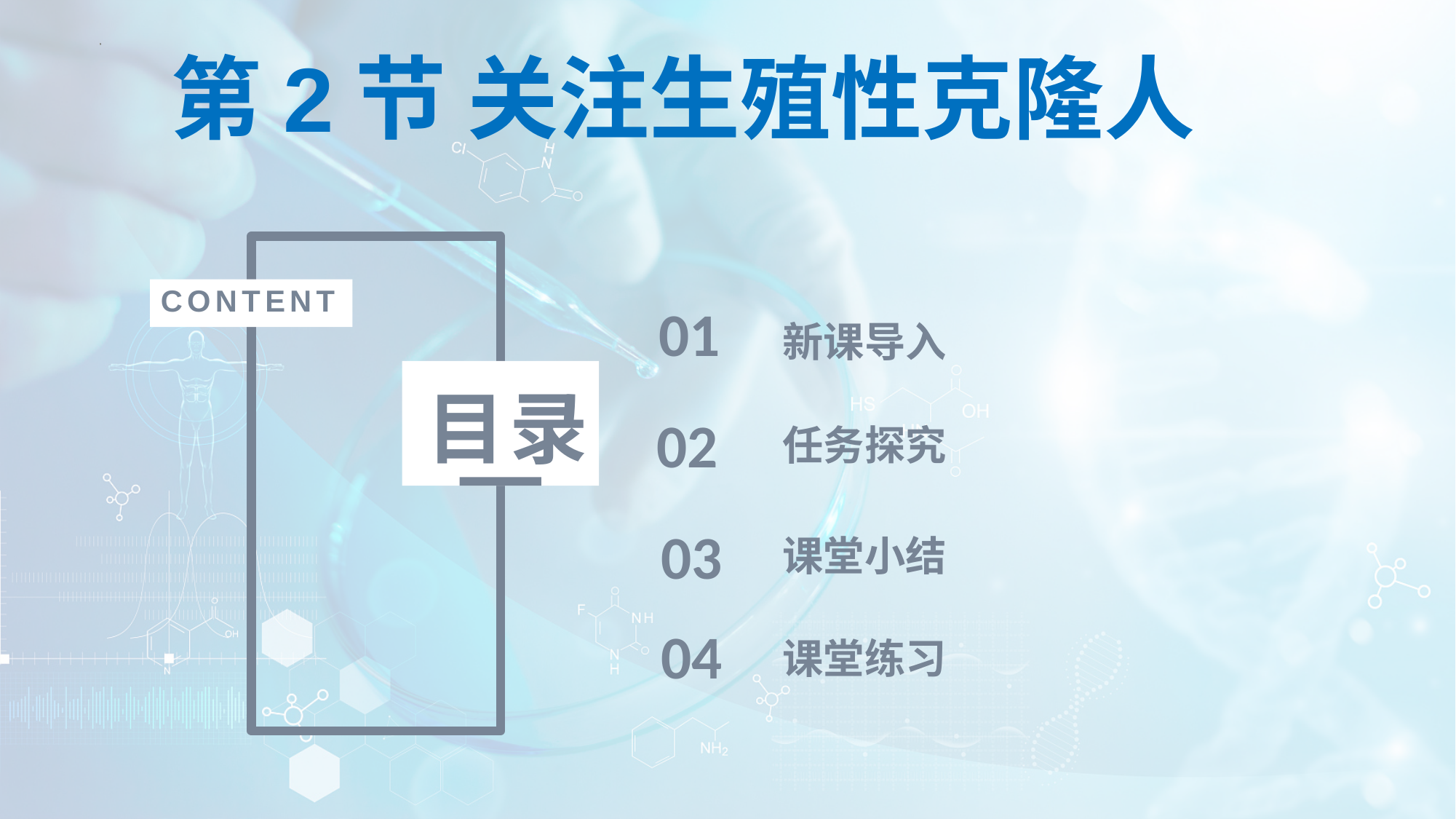

第2节 关注生殖性克隆人

CONTENT
01
新课导入
目录
02
任务探究

03
课堂小结
04
课堂练习